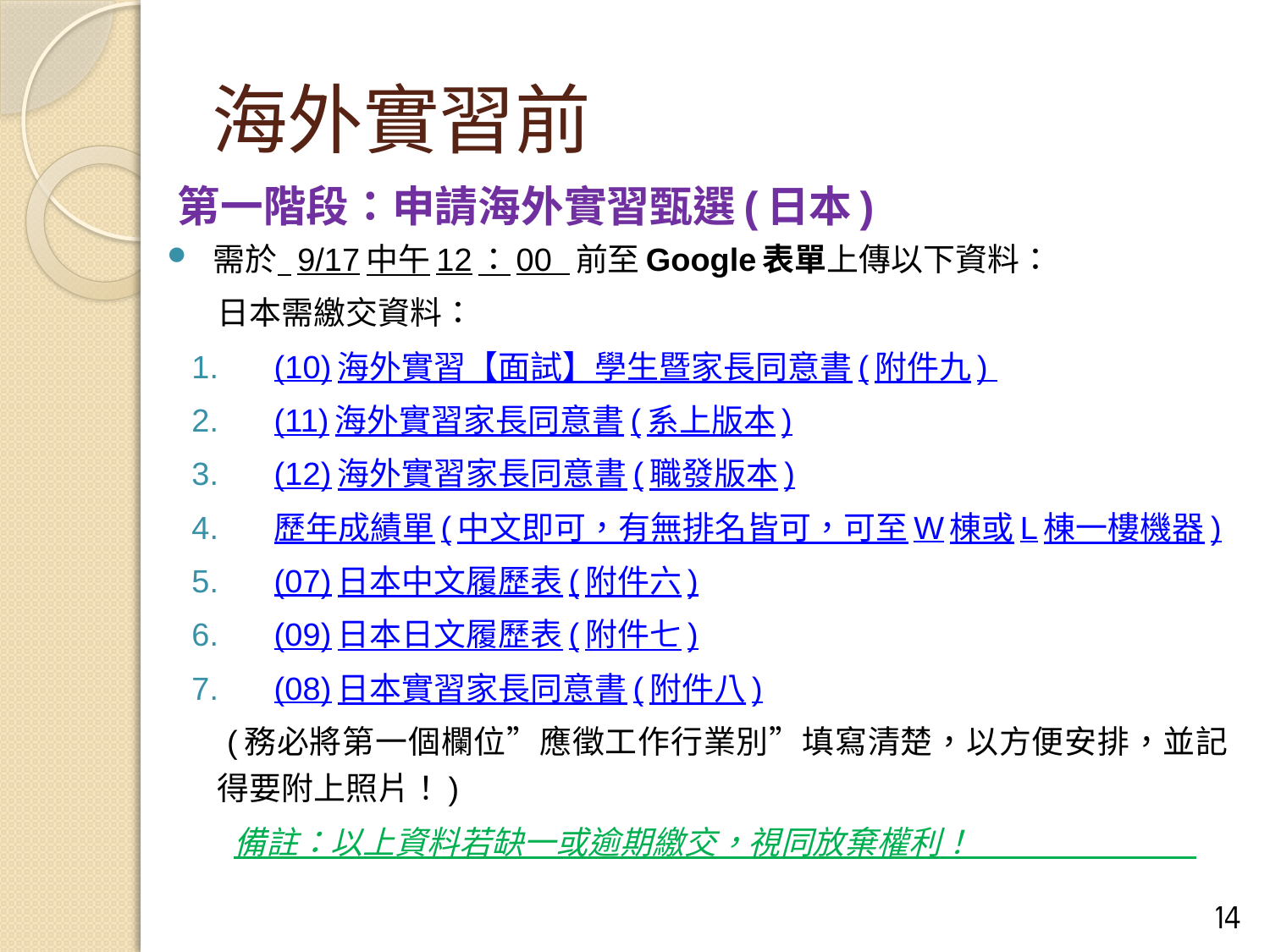

# 海外實習前
第一階段：申請海外實習甄選(日本)
需於  9/17中午12：00  前至Google表單上傳以下資料：
日本需繳交資料：
(10)海外實習【面試】學生暨家長同意書(附件九)
(11)海外實習家長同意書(系上版本)
(12)海外實習家長同意書(職發版本)
歷年成績單(中文即可，有無排名皆可，可至W棟或L棟一樓機器)
(07)日本中文履歷表(附件六)
(09)日本日文履歷表(附件七)
(08)日本實習家長同意書(附件八)
 (務必將第一個欄位”應徵工作行業別”填寫清楚，以方便安排，並記得要附上照片！)
       備註：以上資料若缺一或逾期繳交，視同放棄權利！

14